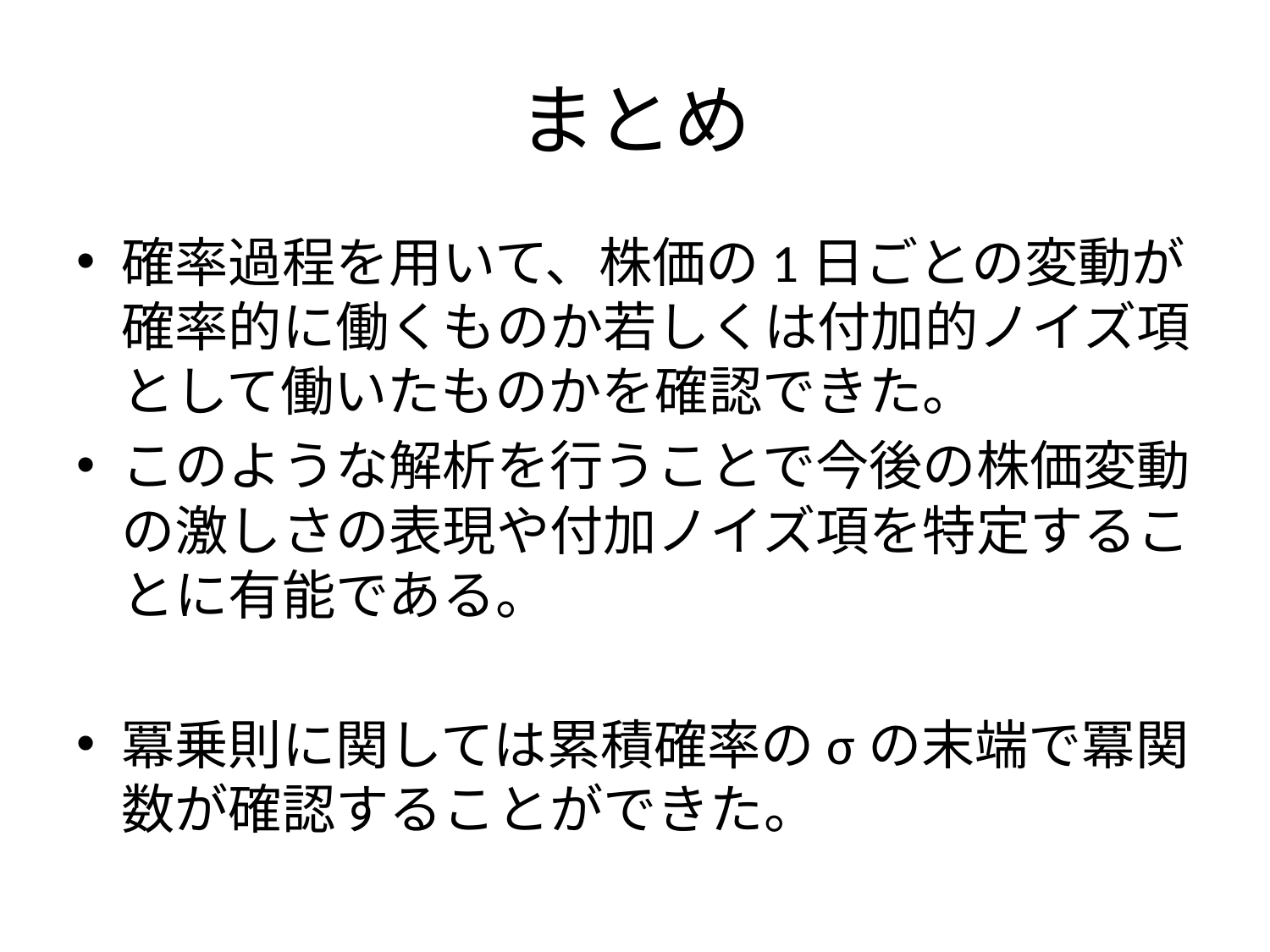

# まとめ
確率過程を用いて、株価の1日ごとの変動が確率的に働くものか若しくは付加的ノイズ項として働いたものかを確認できた。
このような解析を行うことで今後の株価変動の激しさの表現や付加ノイズ項を特定することに有能である。

冪乗則に関しては累積確率のσの末端で冪関数が確認することができた。